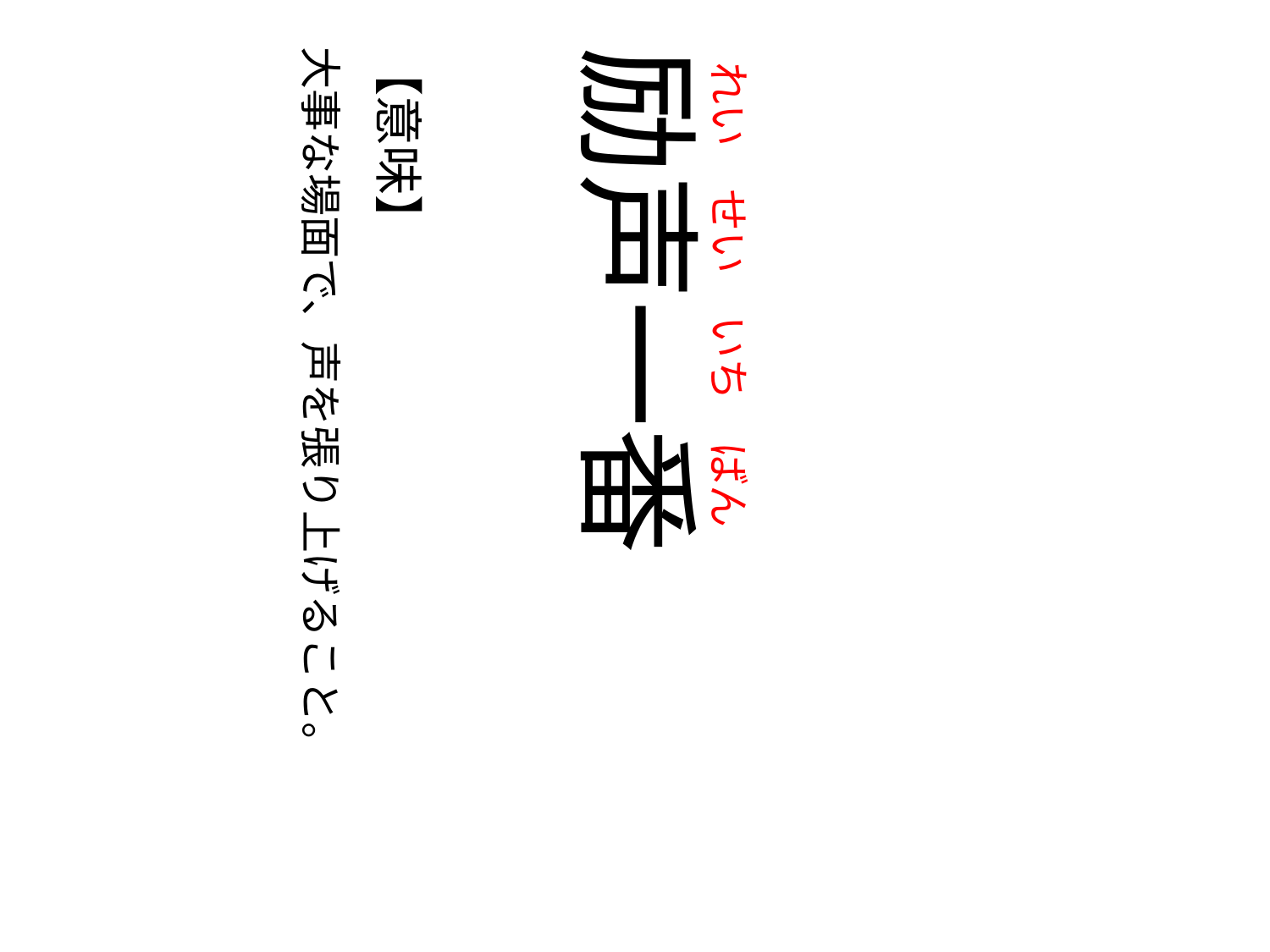

じょう
じょう
じょう
の
じょう
じょう
じょう
の
じょう
じょう
じょう
の
じょう
じょう
じょう
れい
の
せい
の
いち
の
ばん
大事な場面で、声を張り上げること。
【意味】
励声一番